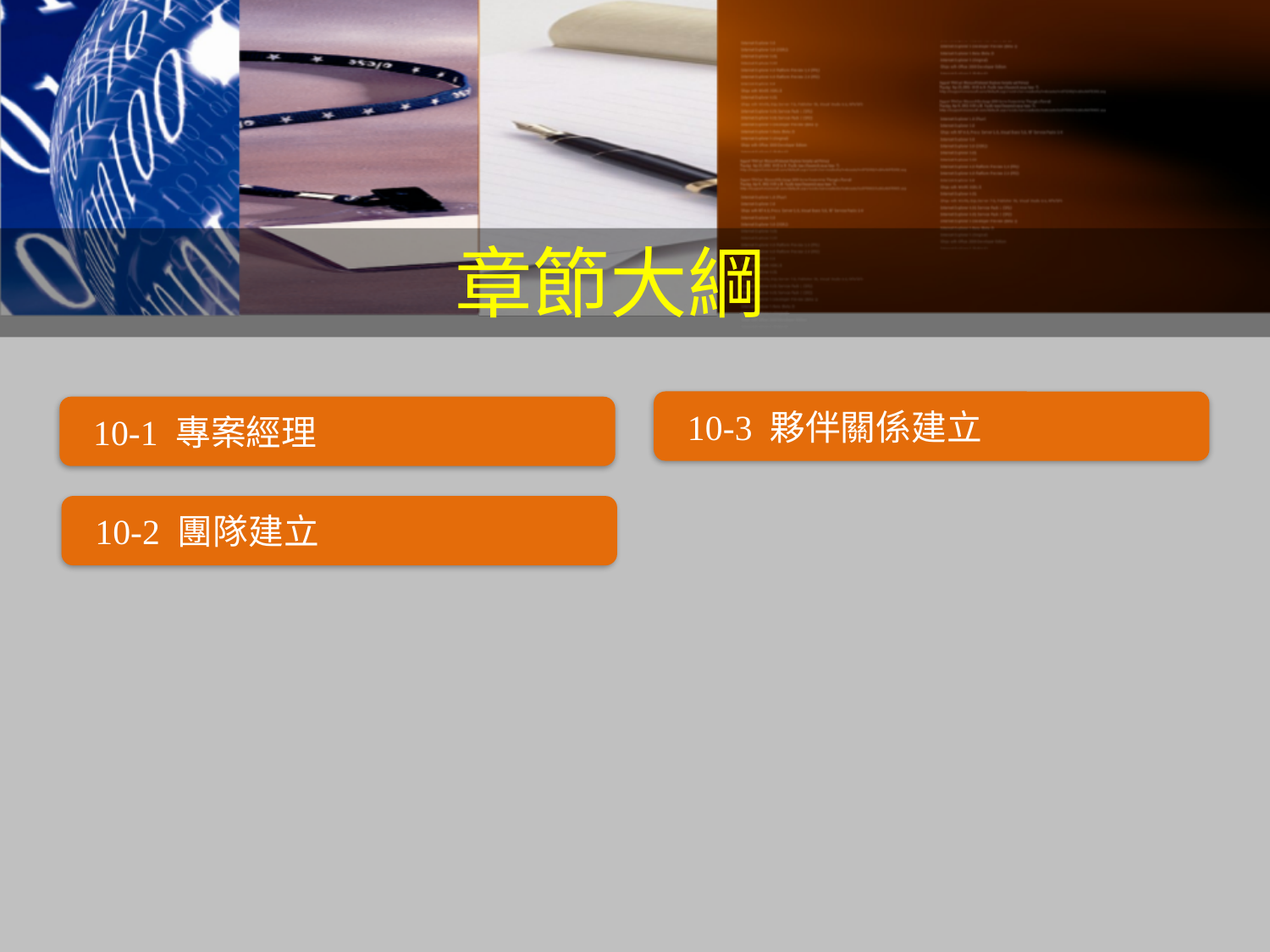

章節大綱
  10-3 夥伴關係建立
  10-1 專案經理
  10-2 團隊建立